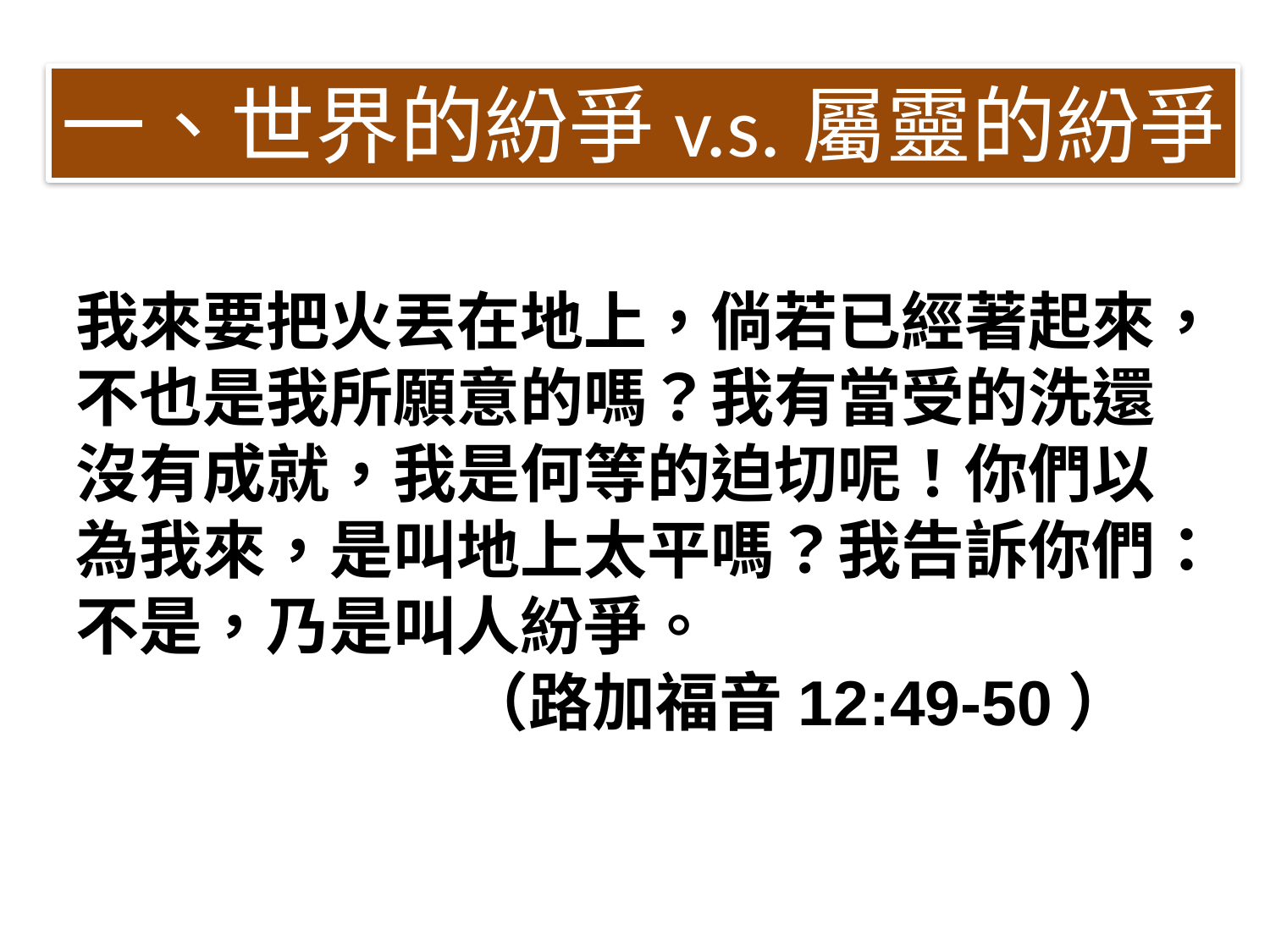

一、世界的紛爭v.s.屬靈的紛爭
我來要把火丟在地上，倘若已經著起來，不也是我所願意的嗎？我有當受的洗還沒有成就，我是何等的迫切呢！你們以為我來，是叫地上太平嗎？我告訴你們：不是，乃是叫人紛爭。
                          （路加福音12:49-50）